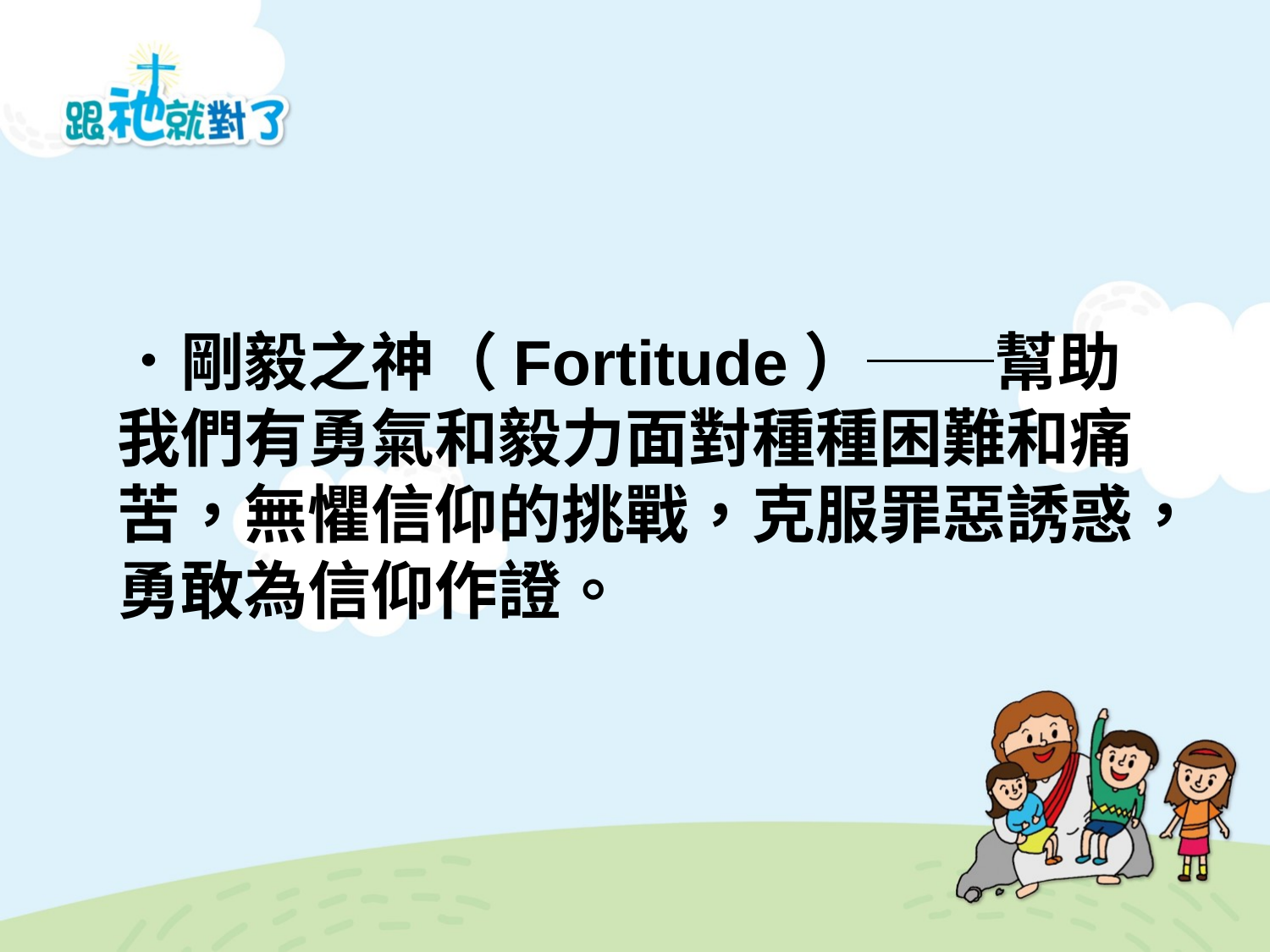

．剛毅之神（Fortitude）──幫助我們有勇氣和毅力面對種種困難和痛苦，無懼信仰的挑戰，克服罪惡誘惑，勇敢為信仰作證。